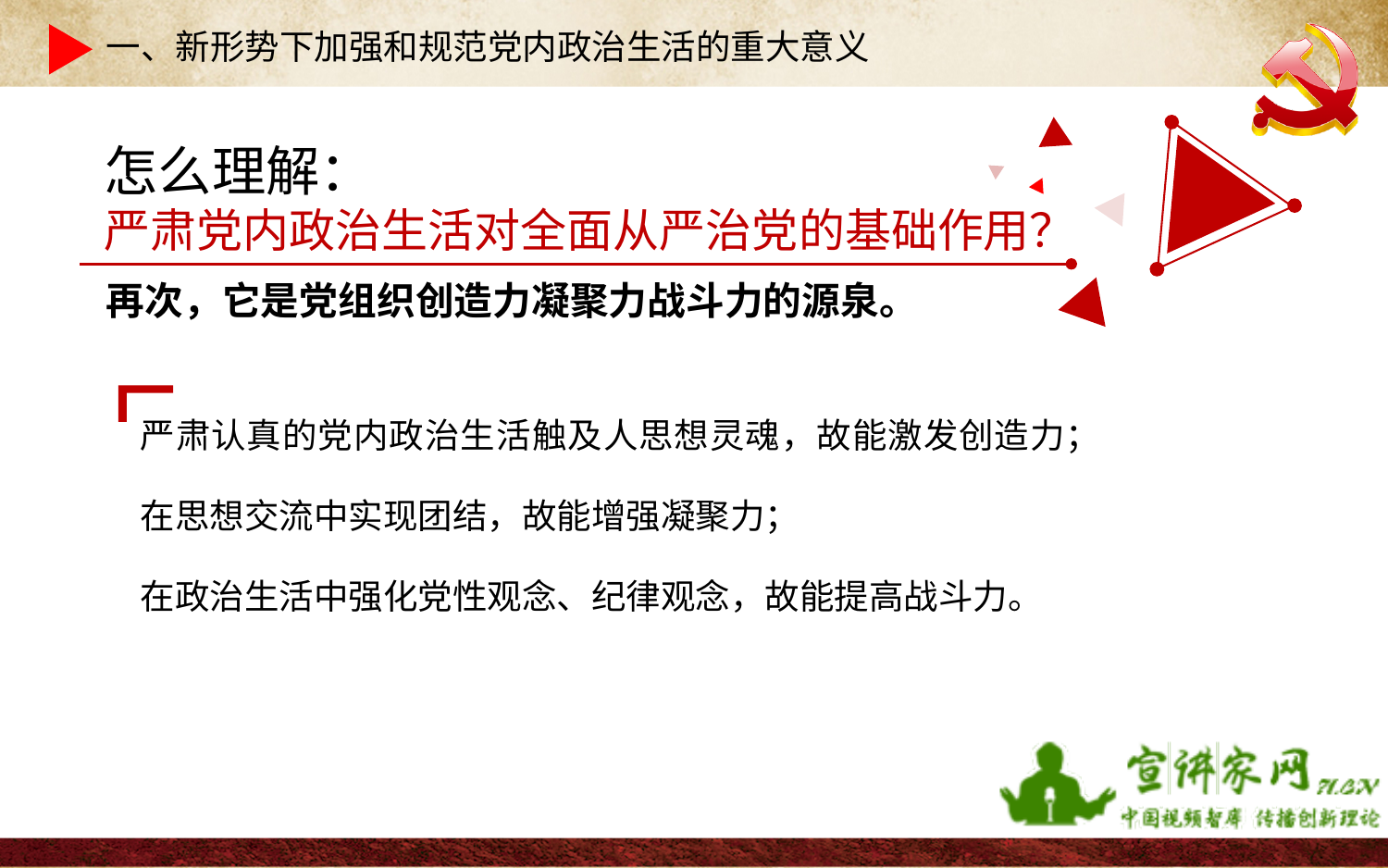

一、新形势下加强和规范党内政治生活的重大意义
怎么理解：
严肃党内政治生活对全面从严治党的基础作用？

再次，它是党组织创造力凝聚力战斗力的源泉。

严肃认真的党内政治生活触及人思想灵魂，故能激发创造力；
在思想交流中实现团结，故能增强凝聚力；
在政治生活中强化党性观念、纪律观念，故能提高战斗力。